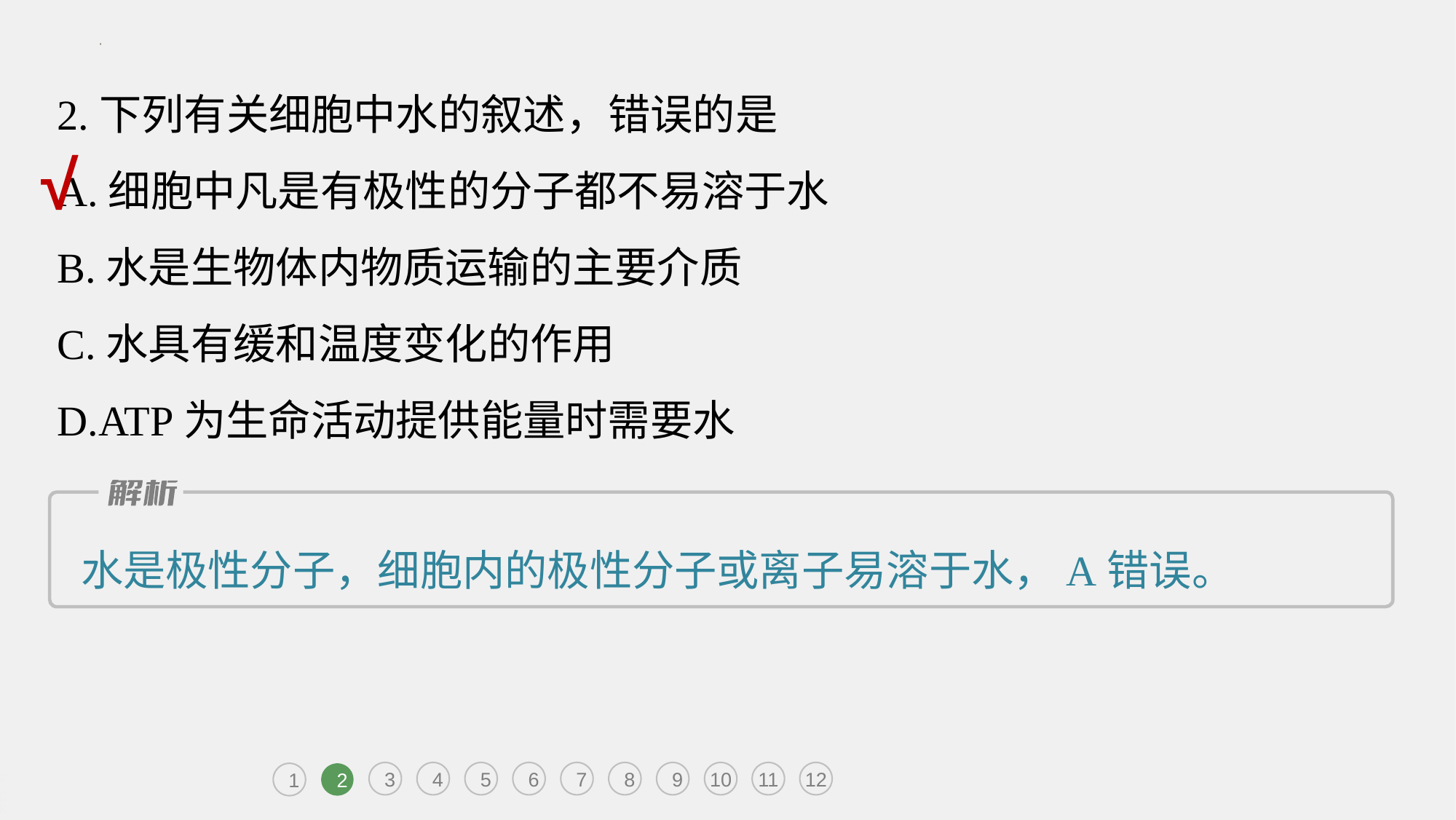

2.下列有关细胞中水的叙述，错误的是
A.细胞中凡是有极性的分子都不易溶于水
B.水是生物体内物质运输的主要介质
C.水具有缓和温度变化的作用
D.ATP为生命活动提供能量时需要水
√

水是极性分子，细胞内的极性分子或离子易溶于水，A错误。
3
4
5
6
7
8
9
10
11
12
1
2